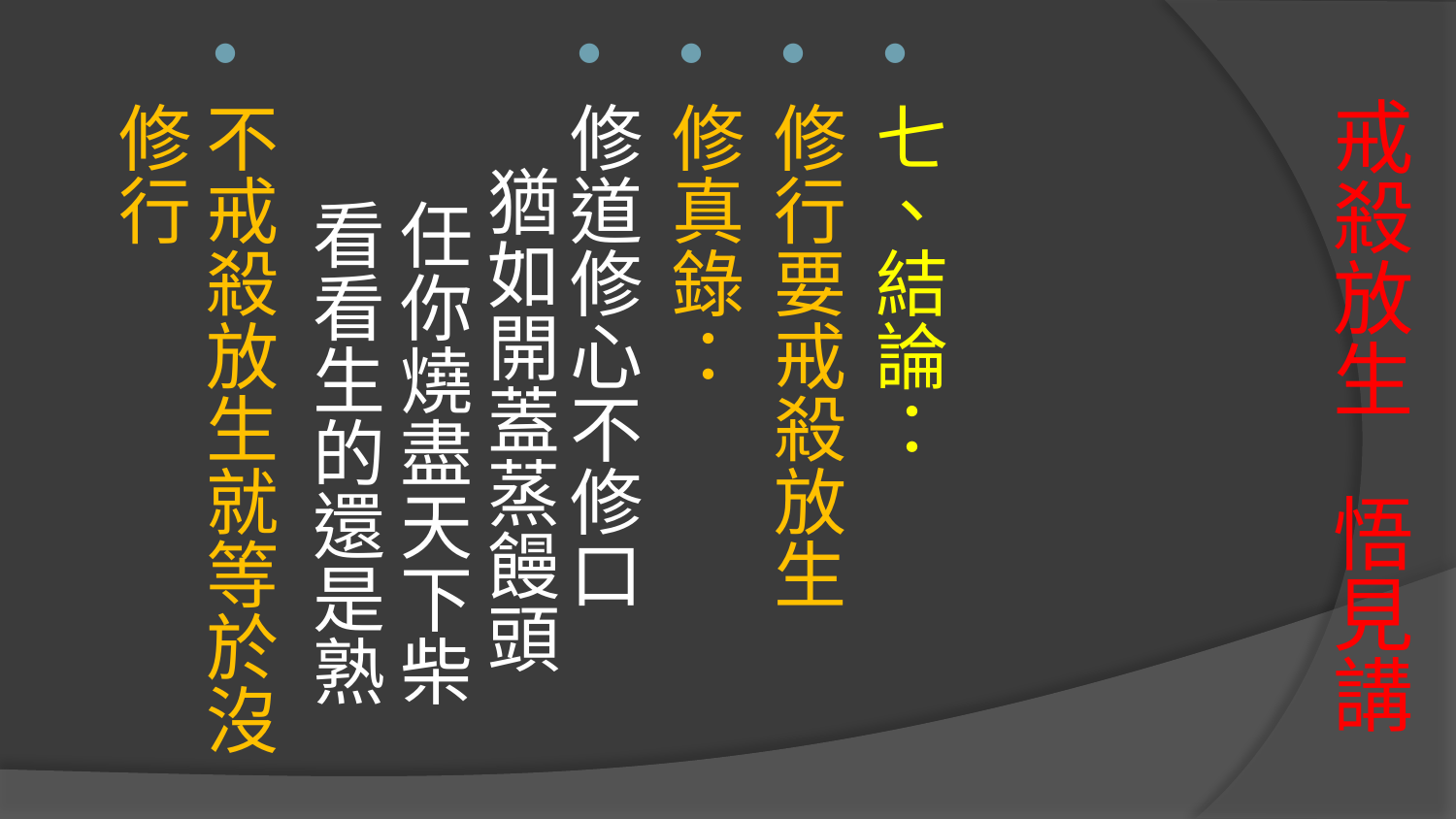

七、結論：
修行要戒殺放生
修真錄：
修道修心不修口               猶如開蓋蒸饅頭             任你燒盡天下柴           看看生的還是熟
不戒殺放生就等於沒修行

# 戒殺放生    悟見講